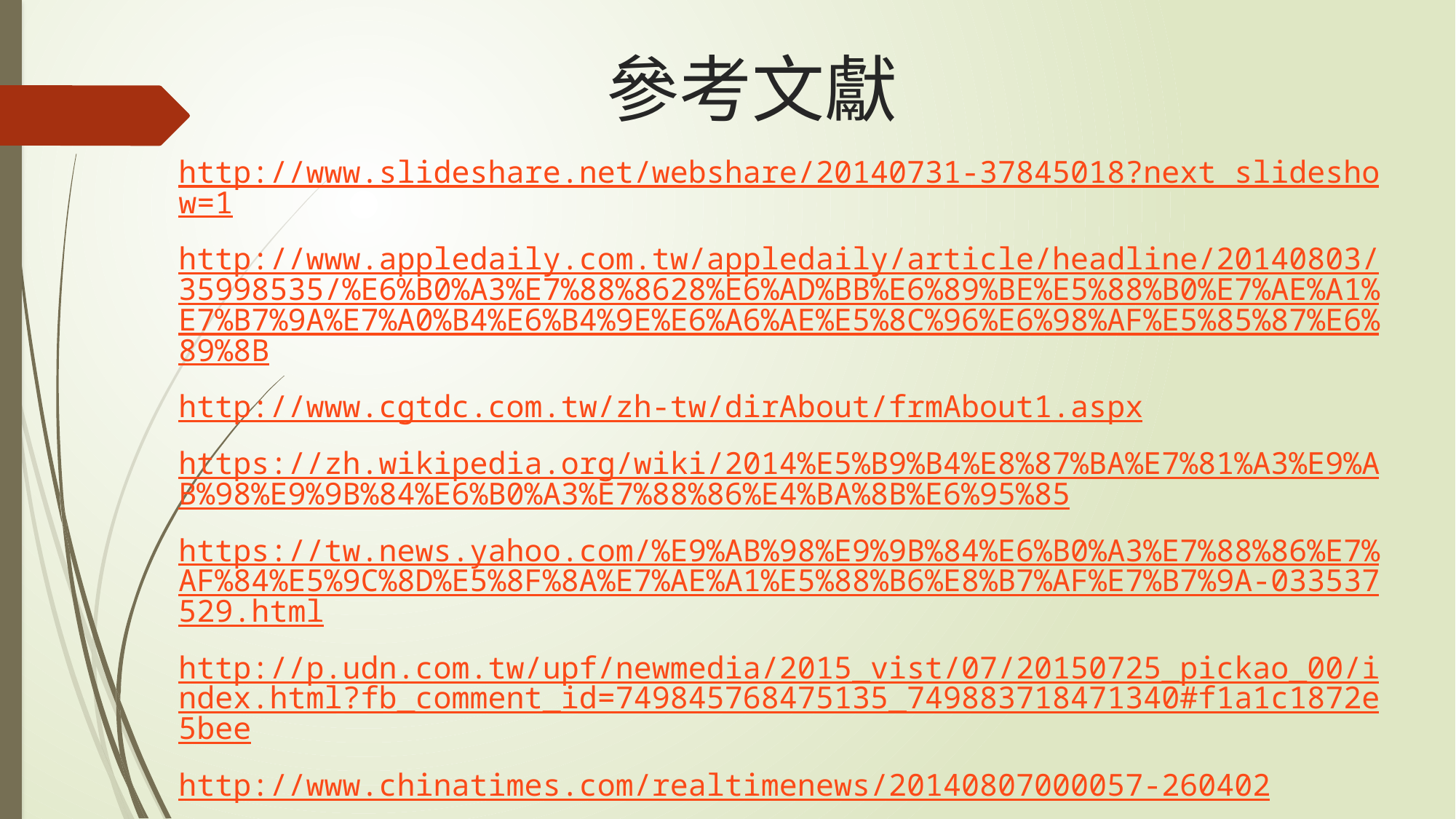

# 參考文獻
http://www.slideshare.net/webshare/20140731-37845018?next_slideshow=1
http://www.appledaily.com.tw/appledaily/article/headline/20140803/35998535/%E6%B0%A3%E7%88%8628%E6%AD%BB%E6%89%BE%E5%88%B0%E7%AE%A1%E7%B7%9A%E7%A0%B4%E6%B4%9E%E6%A6%AE%E5%8C%96%E6%98%AF%E5%85%87%E6%89%8B
http://www.cgtdc.com.tw/zh-tw/dirAbout/frmAbout1.aspx
https://zh.wikipedia.org/wiki/2014%E5%B9%B4%E8%87%BA%E7%81%A3%E9%AB%98%E9%9B%84%E6%B0%A3%E7%88%86%E4%BA%8B%E6%95%85
https://tw.news.yahoo.com/%E9%AB%98%E9%9B%84%E6%B0%A3%E7%88%86%E7%AF%84%E5%9C%8D%E5%8F%8A%E7%AE%A1%E5%88%B6%E8%B7%AF%E7%B7%9A-033537529.html
http://p.udn.com.tw/upf/newmedia/2015_vist/07/20150725_pickao_00/index.html?fb_comment_id=749845768475135_749883718471340#f1a1c1872e5bee
http://www.chinatimes.com/realtimenews/20140807000057-260402